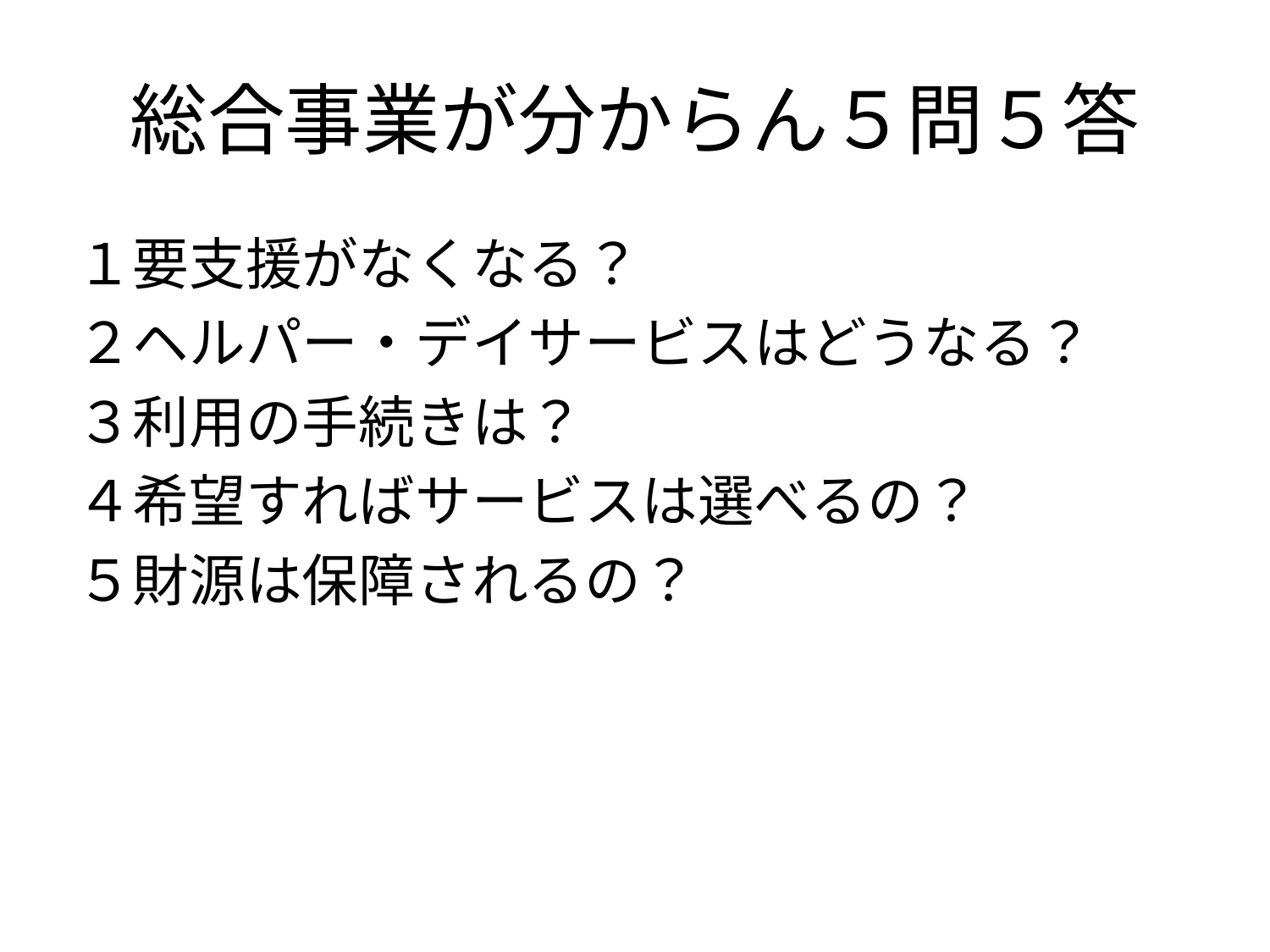

# 総合事業が分からん５問５答
１要支援がなくなる？
２ヘルパー・デイサービスはどうなる？
３利用の手続きは？
４希望すればサービスは選べるの？
５財源は保障されるの？